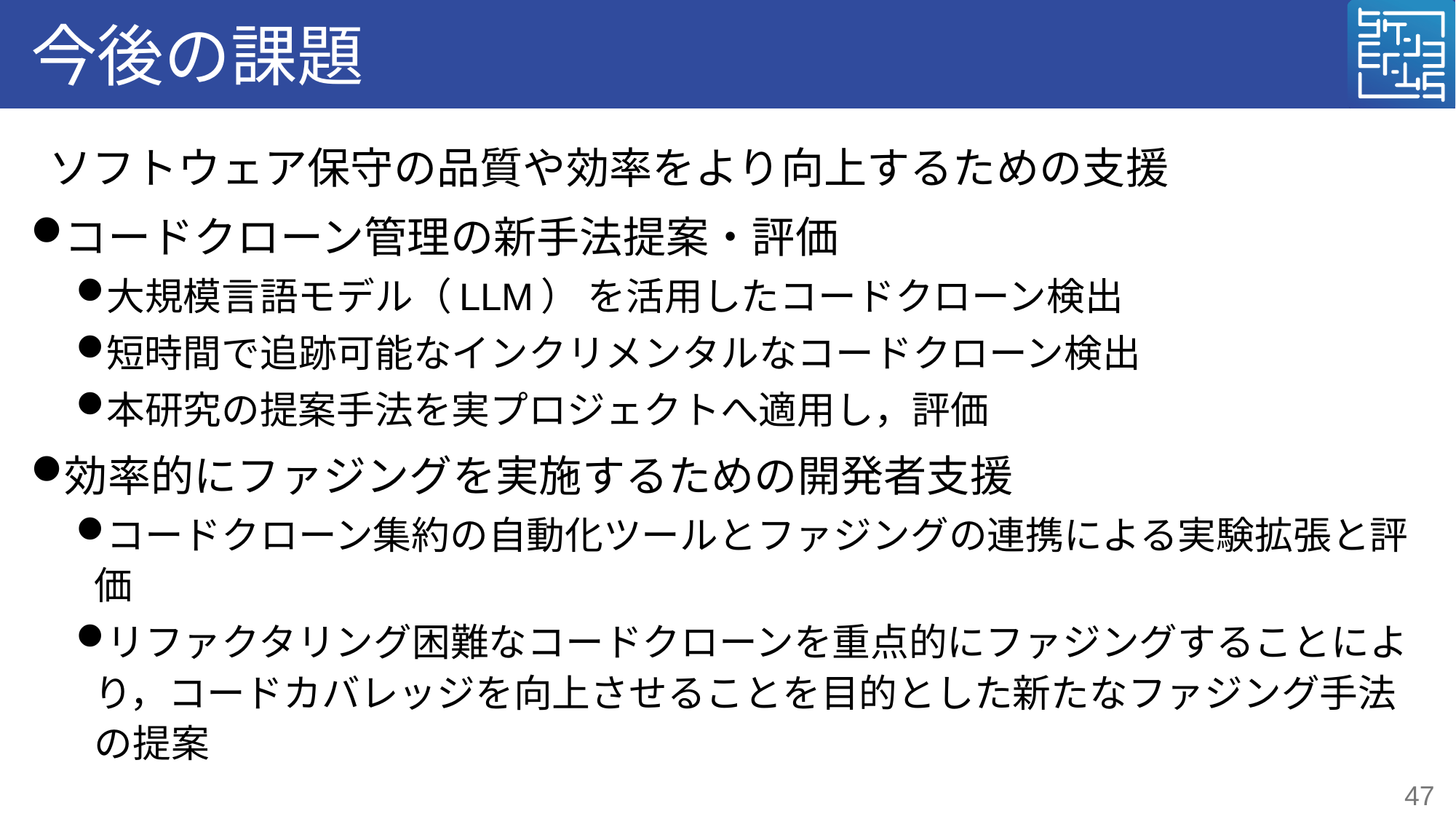

# 今後の課題
ソフトウェア保守の品質や効率をより向上するための支援
コードクローン管理の新手法提案・評価
大規模言語モデル（LLM） を活用したコードクローン検出
短時間で追跡可能なインクリメンタルなコードクローン検出
本研究の提案手法を実プロジェクトへ適用し，評価
効率的にファジングを実施するための開発者支援
コードクローン集約の自動化ツールとファジングの連携による実験拡張と評価
リファクタリング困難なコードクローンを重点的にファジングすることにより，コードカバレッジを向上させることを目的とした新たなファジング手法の提案
47